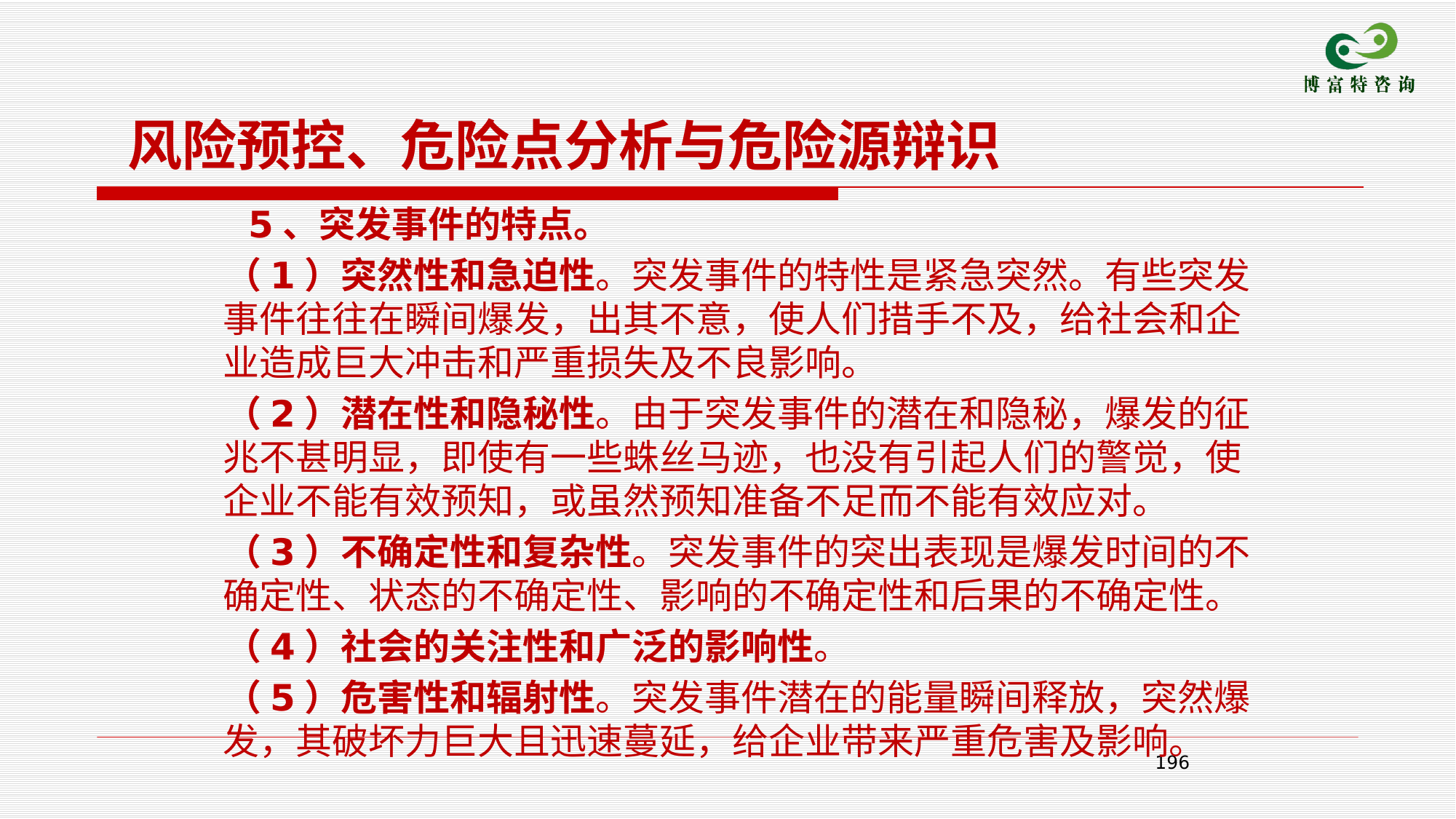

风险预控、危险点分析与危险源辩识
       5、突发事件的特点。
      （1）突然性和急迫性。突发事件的特性是紧急突然。有些突发事件往往在瞬间爆发，出其不意，使人们措手不及，给社会和企业造成巨大冲击和严重损失及不良影响。
      （2）潜在性和隐秘性。由于突发事件的潜在和隐秘，爆发的征兆不甚明显，即使有一些蛛丝马迹，也没有引起人们的警觉，使企业不能有效预知，或虽然预知准备不足而不能有效应对。
      （3）不确定性和复杂性。突发事件的突出表现是爆发时间的不确定性、状态的不确定性、影响的不确定性和后果的不确定性。
      （4）社会的关注性和广泛的影响性。
      （5）危害性和辐射性。突发事件潜在的能量瞬间释放，突然爆发，其破坏力巨大且迅速蔓延，给企业带来严重危害及影响。

196